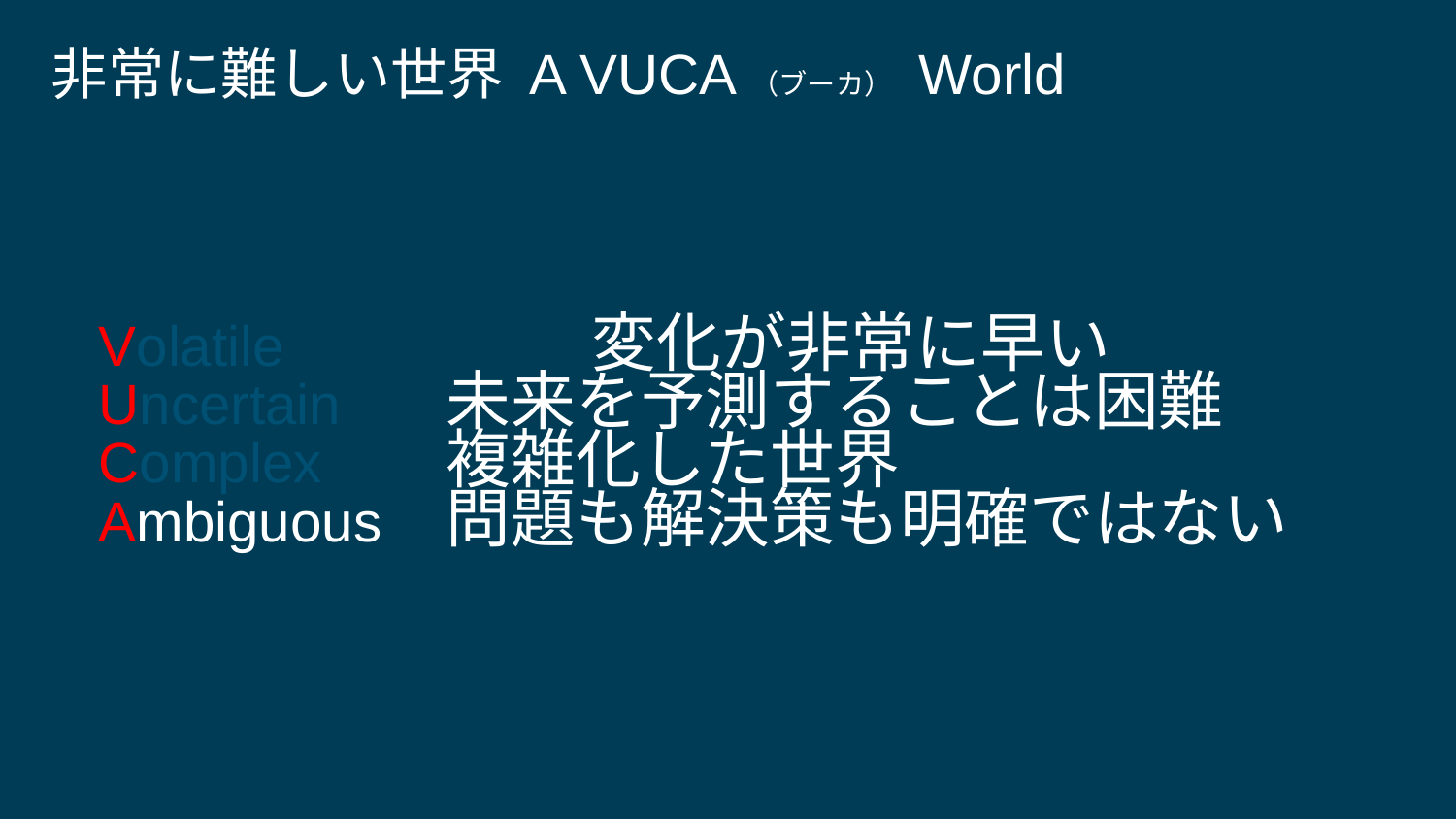

非常に難しい世界 A VUCA（ブーカ） World
Volatile		　変化が非常に早い
Uncertain	　未来を予測することは困難
Complex	　複雑化した世界
Ambiguous	　問題も解決策も明確ではない